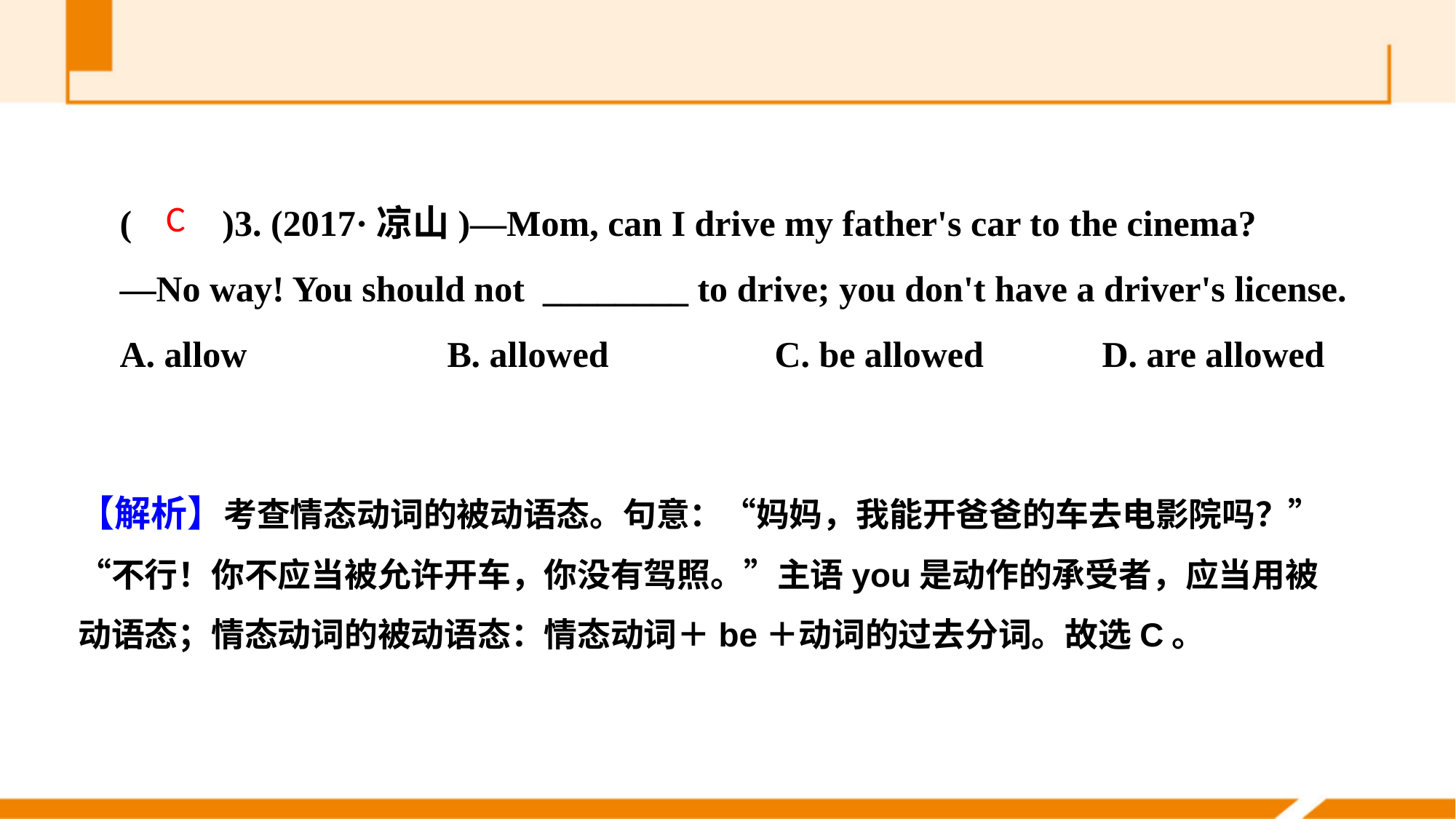

(　　)3. (2017·凉山)—Mom, can I drive my father's car to the cinema?
—No way! You should not  ________ to drive; you don't have a driver's license.
A. allow  		B. allowed		C. be allowed  	D. are allowed
C
【解析】考查情态动词的被动语态。句意：“妈妈，我能开爸爸的车去电影院吗？”“不行！你不应当被允许开车，你没有驾照。”主语you是动作的承受者，应当用被动语态；情态动词的被动语态：情态动词＋be＋动词的过去分词。故选C。